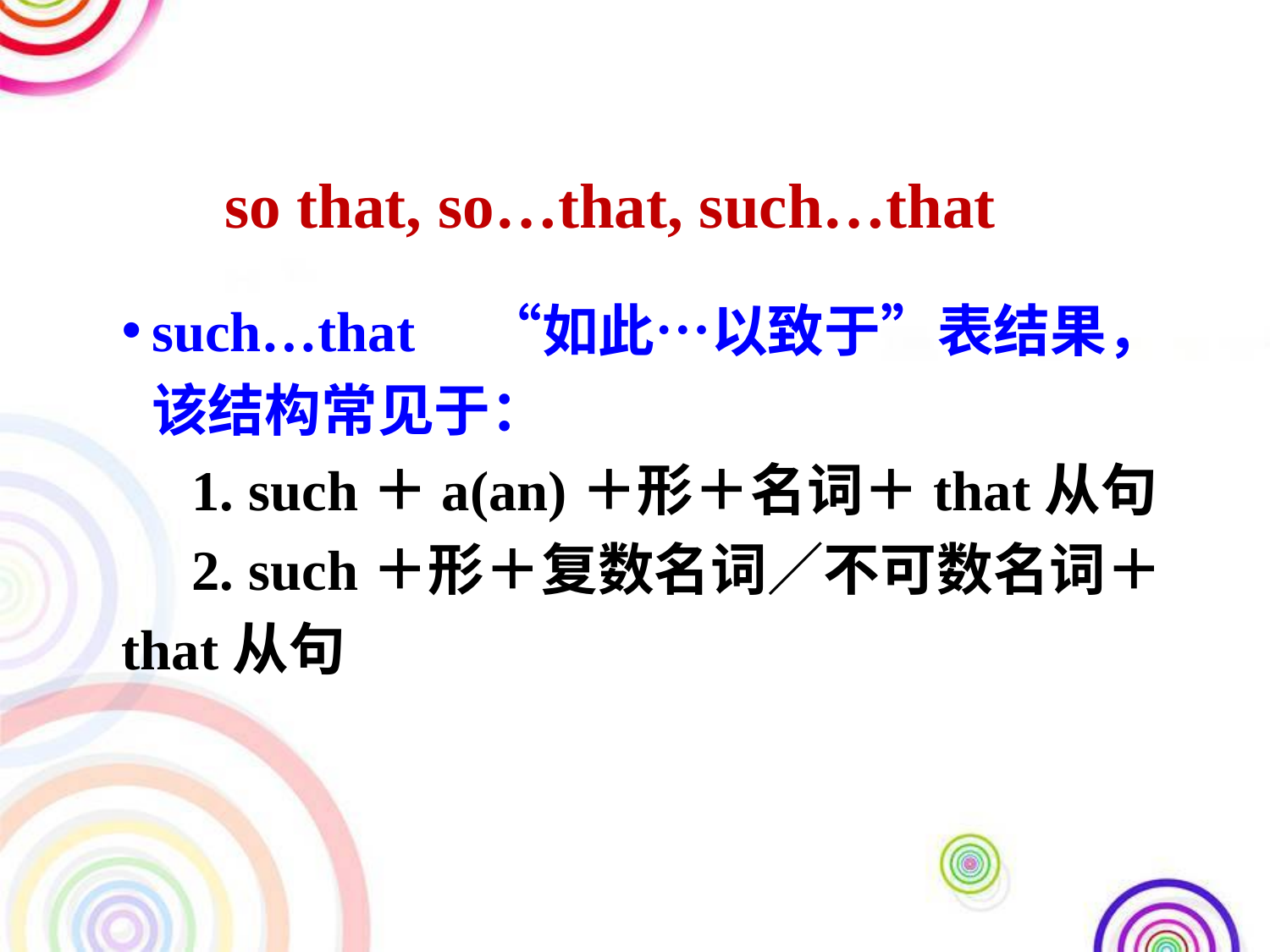

so that, so…that, such…that
such…that　“如此…以致于”表结果，该结构常见于：
　1. such＋a(an)＋形＋名词＋that从句
　2. such＋形＋复数名词／不可数名词＋that从句